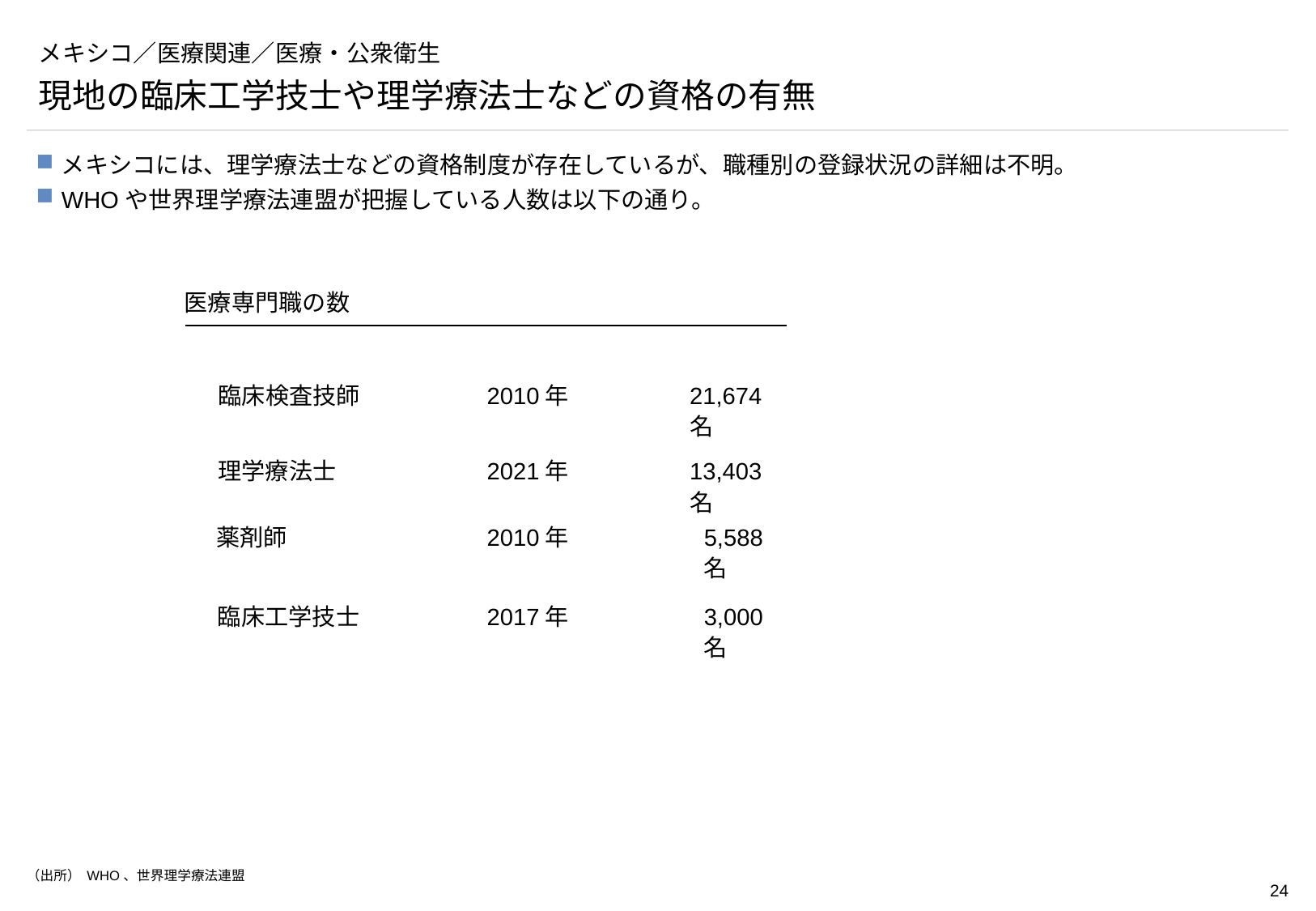

# メキシコ／医療関連／医療・公衆衛生
現地の臨床工学技士や理学療法士などの資格の有無
メキシコには、理学療法士などの資格制度が存在しているが、職種別の登録状況の詳細は不明。
WHOや世界理学療法連盟が把握している人数は以下の通り。
医療専門職の数
臨床検査技師
2010年
21,674名
理学療法士
2021年
13,403名
薬剤師
2010年
5,588名
臨床工学技士
2017年
3,000名
（出所） WHO、世界理学療法連盟